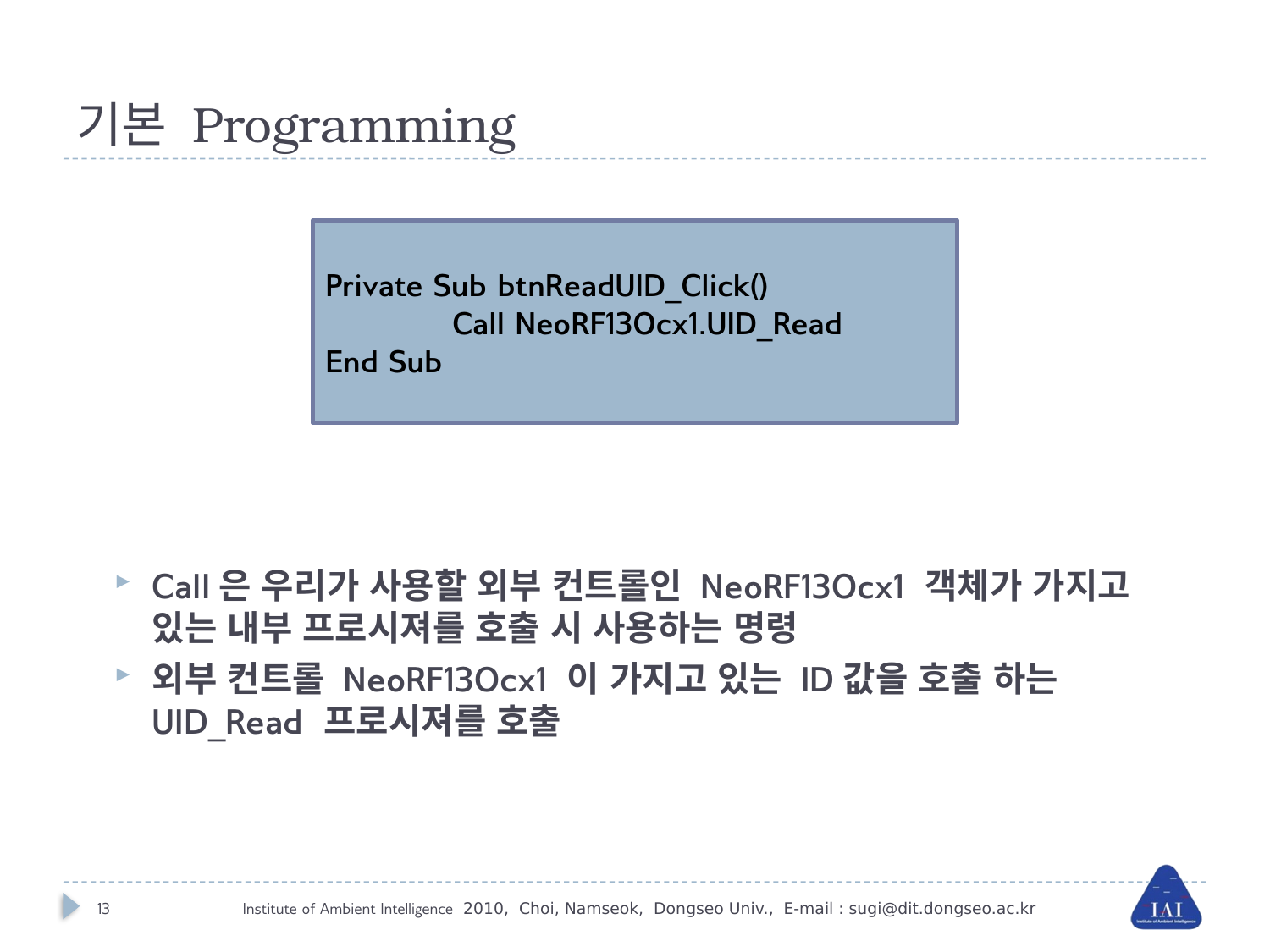

# 기본 Programming

Call은 우리가 사용할 외부 컨트롤인 NeoRF13Ocx1 객체가 가지고 있는 내부 프로시져를 호출 시 사용하는 명령
외부 컨트롤 NeoRF13Ocx1 이 가지고 있는 ID값을 호출 하는 UID_Read 프로시져를 호출

Private Sub btnReadUID_Click()
	Call NeoRF13Ocx1.UID_Read
End Sub